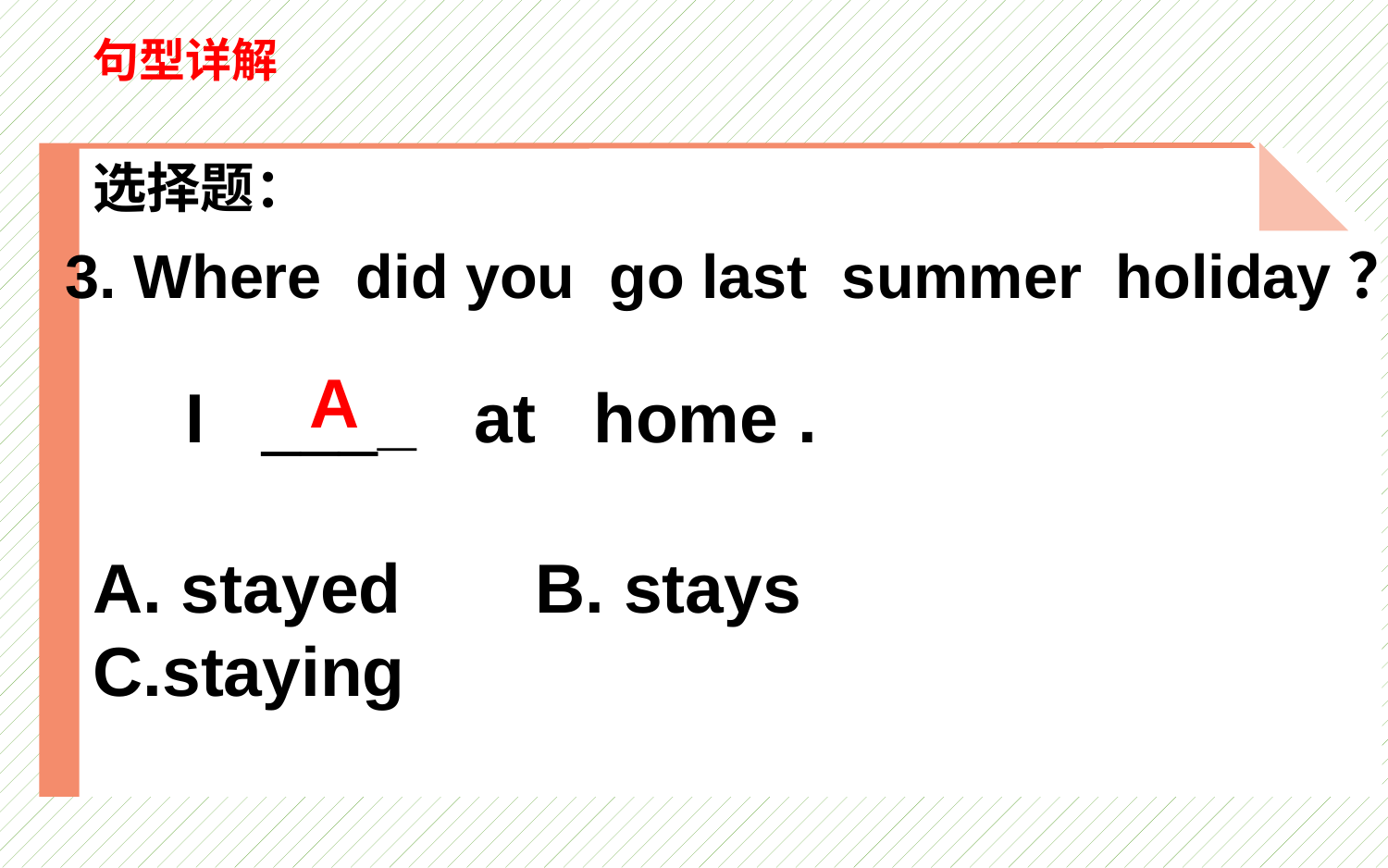

句型详解

选择题：
xuxuanze
3. Where  did you  go last  summer  holiday？
A
 I   ____   at   home .
A. stayed       B. stays         C.staying